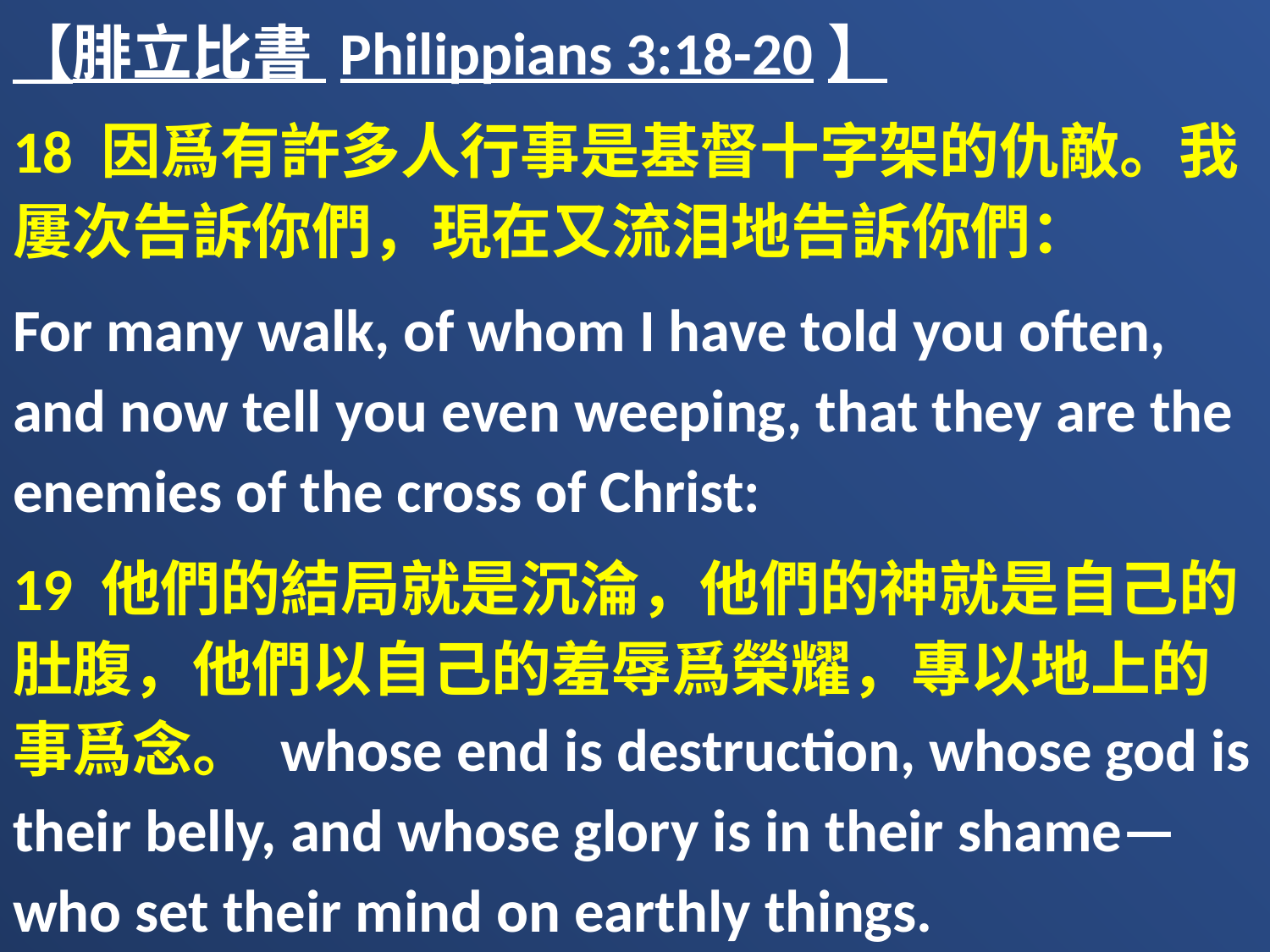

【腓立比書 Philippians 3:18-20】
18 因爲有許多人行事是基督十字架的仇敵。我屢次告訴你們，現在又流泪地告訴你們：
For many walk, of whom I have told you often, and now tell you even weeping, that they are the enemies of the cross of Christ:
19 他們的結局就是沉淪，他們的神就是自己的肚腹，他們以自己的羞辱爲榮耀，專以地上的事爲念。 whose end is destruction, whose god is their belly, and whose glory is in their shame—who set their mind on earthly things.